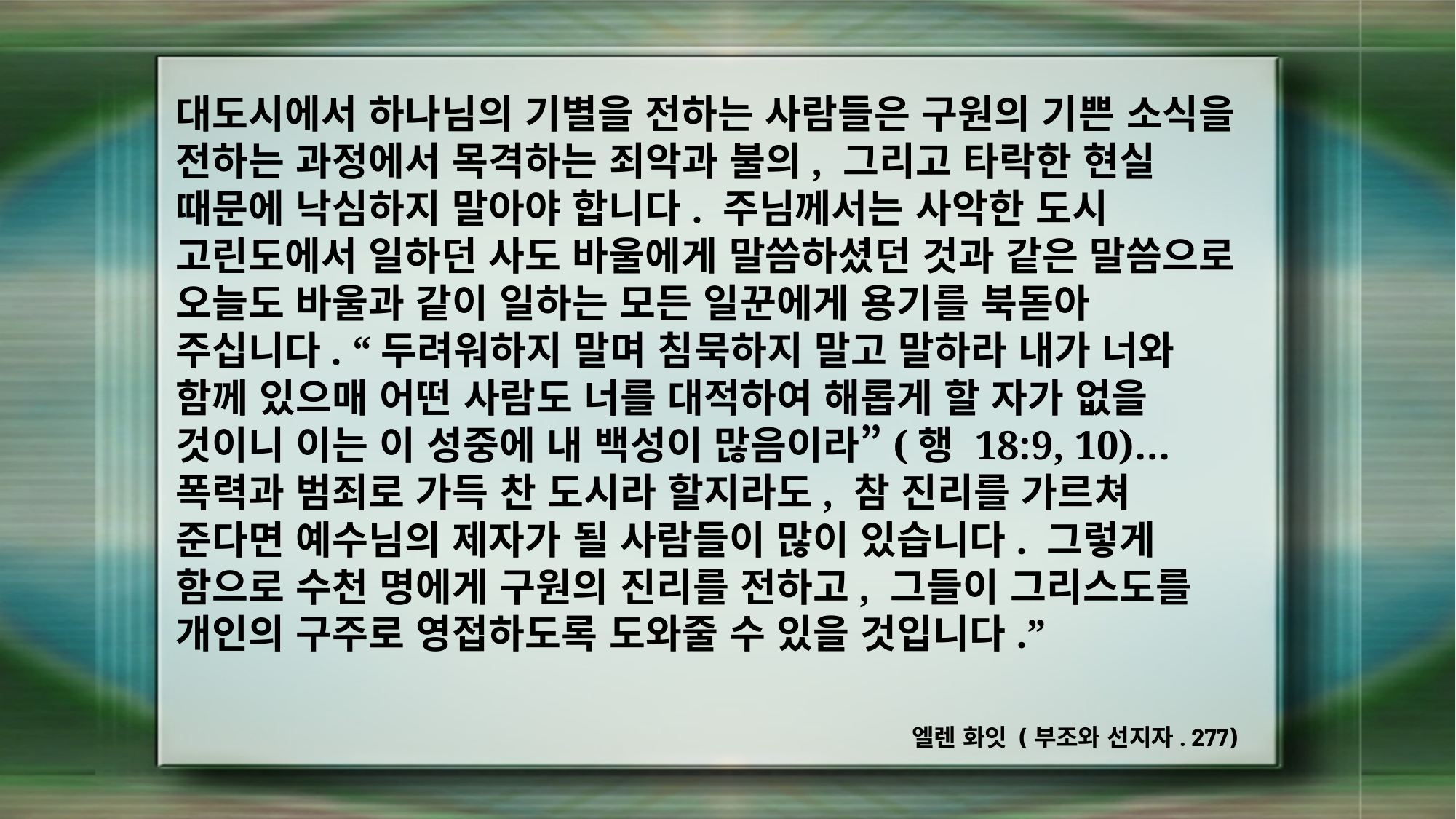

대도시에서 하나님의 기별을 전하는 사람들은 구원의 기쁜 소식을 전하는 과정에서 목격하는 죄악과 불의, 그리고 타락한 현실 때문에 낙심하지 말아야 합니다. 주님께서는 사악한 도시 고린도에서 일하던 사도 바울에게 말씀하셨던 것과 같은 말씀으로 오늘도 바울과 같이 일하는 모든 일꾼에게 용기를 북돋아 주십니다. “두려워하지 말며 침묵하지 말고 말하라 내가 너와 함께 있으매 어떤 사람도 너를 대적하여 해롭게 할 자가 없을 것이니 이는 이 성중에 내 백성이 많음이라”(행 18:9, 10)… 폭력과 범죄로 가득 찬 도시라 할지라도, 참 진리를 가르쳐 준다면 예수님의 제자가 될 사람들이 많이 있습니다. 그렇게 함으로 수천 명에게 구원의 진리를 전하고, 그들이 그리스도를 개인의 구주로 영접하도록 도와줄 수 있을 것입니다.”
엘렌 화잇 (부조와 선지자. 277)